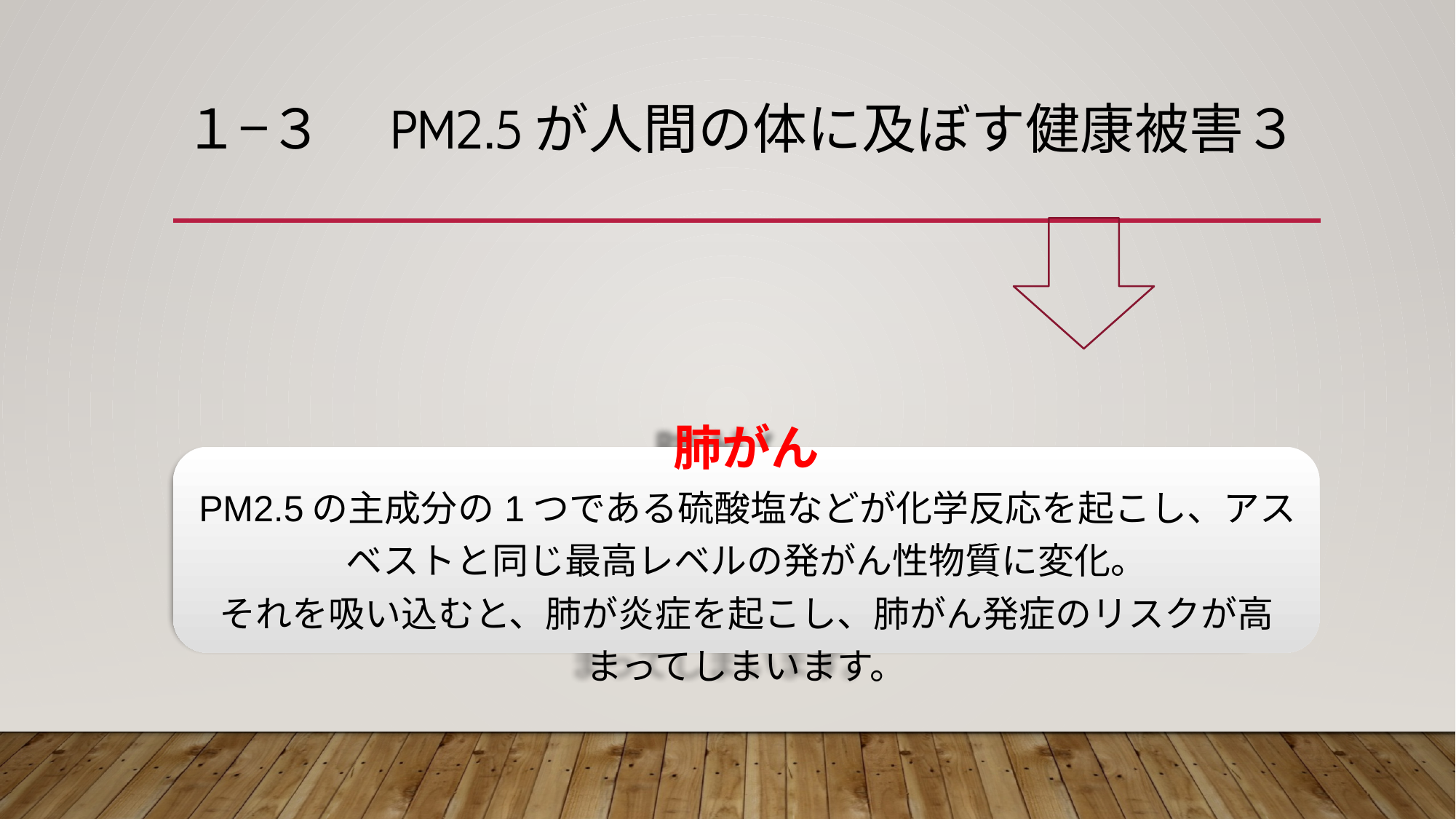

# １−３　PM2.5が人間の体に及ぼす健康被害３

肺がん
PM2.5の主成分の1つである硫酸塩などが化学反応を起こし、アスベストと同じ最高レベルの発がん性物質に変化。
それを吸い込むと、肺が炎症を起こし、肺がん発症のリスクが高まってしまいます。